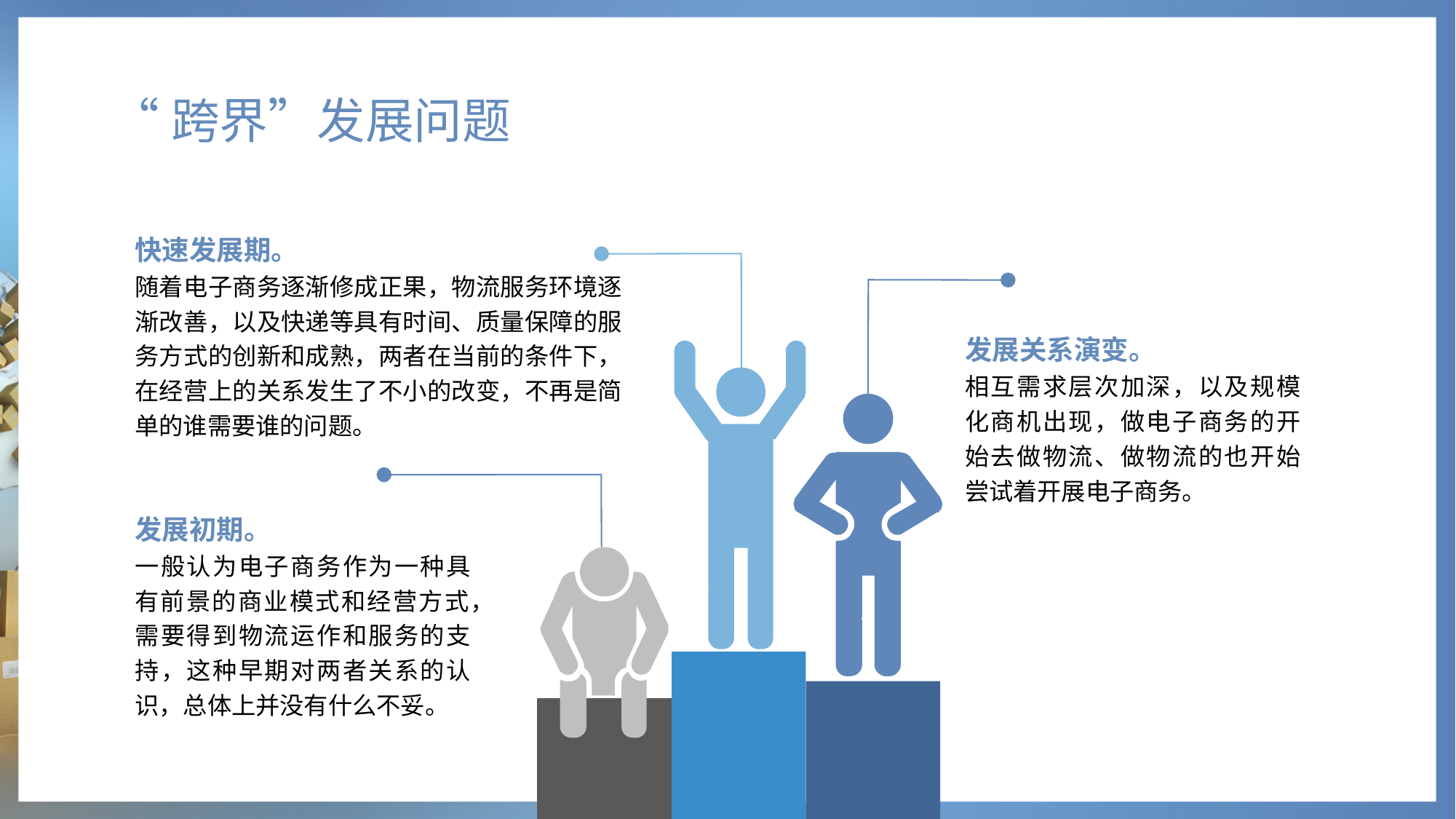

# “跨界”发展问题
快速发展期。
随着电子商务逐渐修成正果，物流服务环境逐渐改善，以及快递等具有时间、质量保障的服务方式的创新和成熟，两者在当前的条件下，在经营上的关系发生了不小的改变，不再是简单的谁需要谁的问题。

发展关系演变。
相互需求层次加深，以及规模化商机出现，做电子商务的开始去做物流、做物流的也开始尝试着开展电子商务。

发展初期。
一般认为电子商务作为一种具有前景的商业模式和经营方式，需要得到物流运作和服务的支持，这种早期对两者关系的认识，总体上并没有什么不妥。